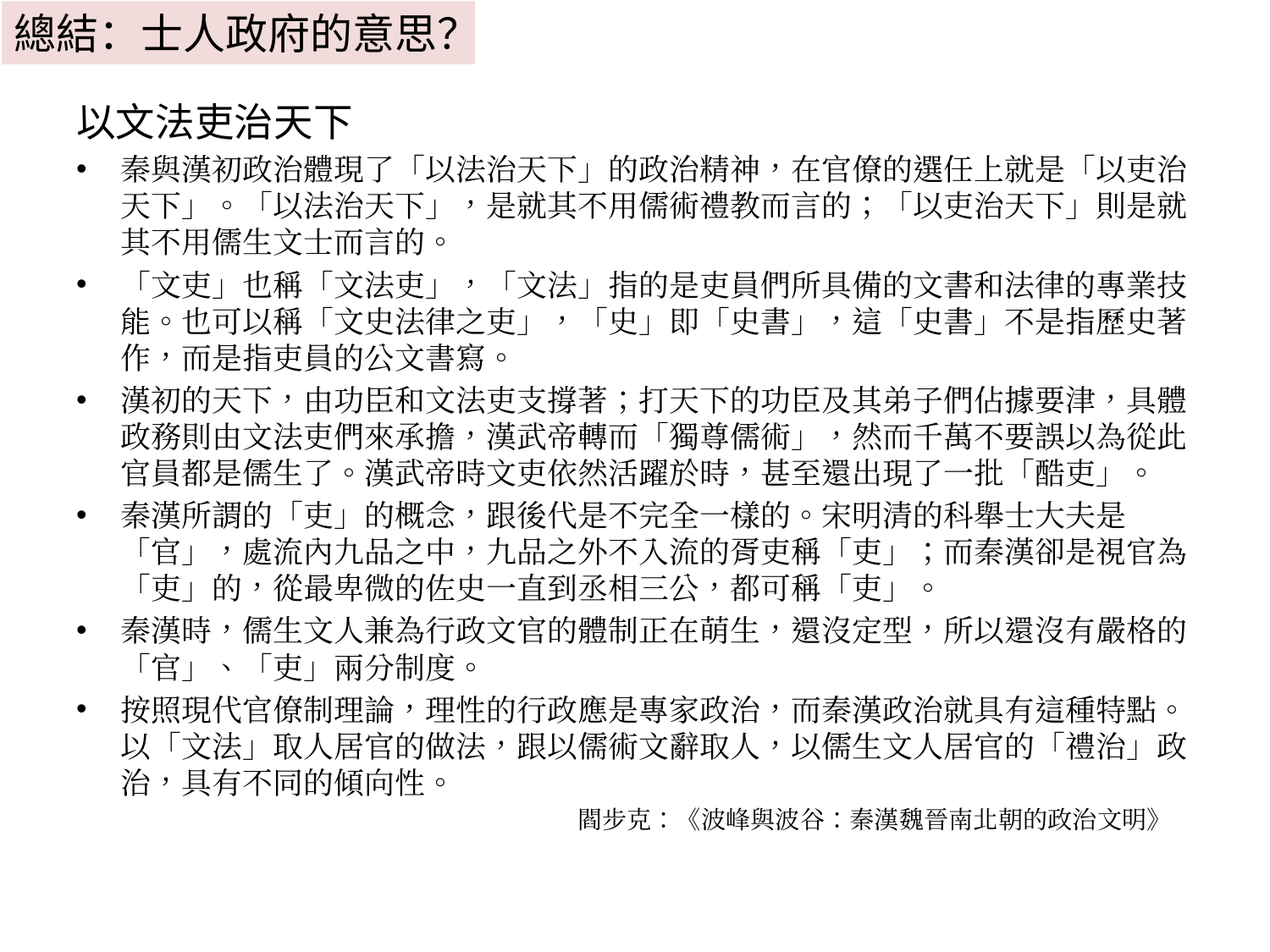

總結：士人政府的意思？
以文法吏治天下
秦與漢初政治體現了「以法治天下」的政治精神，在官僚的選任上就是「以吏治天下」。「以法治天下」，是就其不用儒術禮教而言的；「以吏治天下」則是就其不用儒生文士而言的。
「文吏」也稱「文法吏」，「文法」指的是吏員們所具備的文書和法律的專業技能。也可以稱「文史法律之吏」，「史」即「史書」，這「史書」不是指歷史著作，而是指吏員的公文書寫。
漢初的天下，由功臣和文法吏支撐著；打天下的功臣及其弟子們佔據要津，具體政務則由文法吏們來承擔，漢武帝轉而「獨尊儒術」，然而千萬不要誤以為從此官員都是儒生了。漢武帝時文吏依然活躍於時，甚至還出現了一批「酷吏」。
秦漢所謂的「吏」的概念，跟後代是不完全一樣的。宋明清的科舉士大夫是「官」，處流內九品之中，九品之外不入流的胥吏稱「吏」；而秦漢卻是視官為「吏」的，從最卑微的佐史一直到丞相三公，都可稱「吏」。
秦漢時，儒生文人兼為行政文官的體制正在萌生，還沒定型，所以還沒有嚴格的「官」、「吏」兩分制度。
按照現代官僚制理論，理性的行政應是專家政治，而秦漢政治就具有這種特點。以「文法」取人居官的做法，跟以儒術文辭取人，以儒生文人居官的「禮治」政治，具有不同的傾向性。

閻步克：《波峰與波谷：秦漢魏晉南北朝的政治文明》